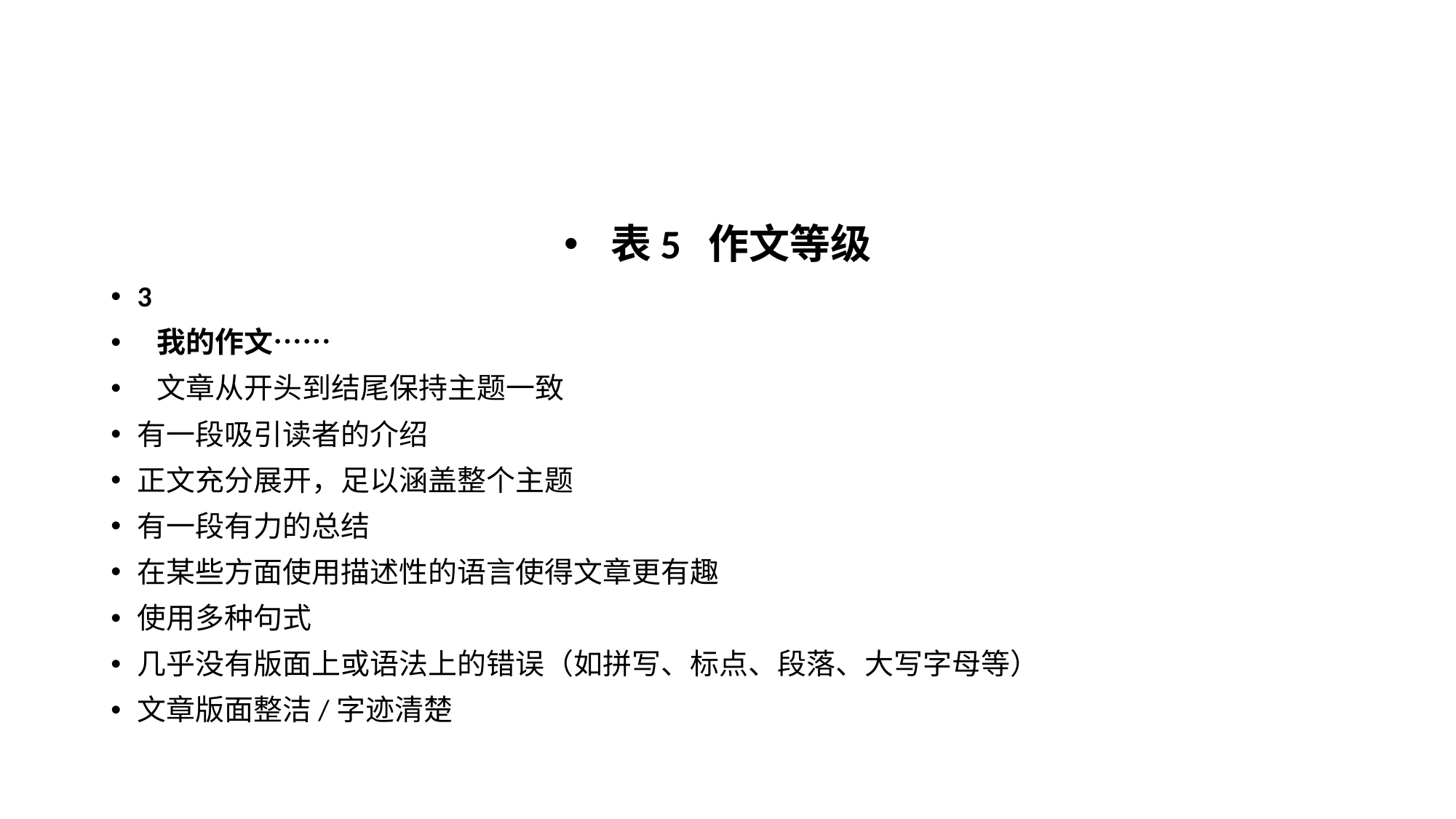

表5  作文等级
3
  我的作文……
  文章从开头到结尾保持主题一致
有一段吸引读者的介绍
正文充分展开，足以涵盖整个主题
有一段有力的总结
在某些方面使用描述性的语言使得文章更有趣
使用多种句式
几乎没有版面上或语法上的错误（如拼写、标点、段落、大写字母等）
文章版面整洁/字迹清楚